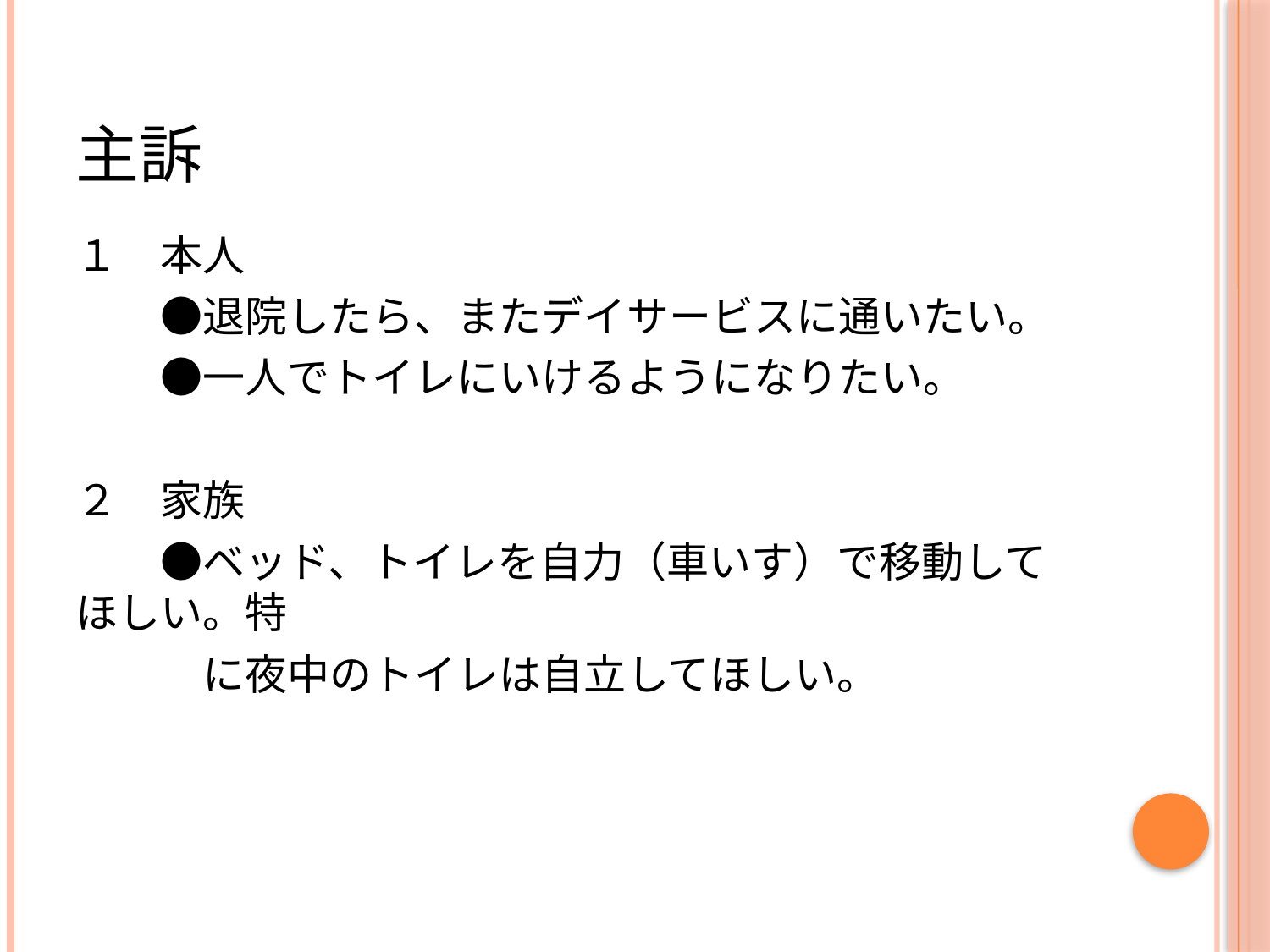

# 主訴
１　本人
　　●退院したら、またデイサービスに通いたい。
　　●一人でトイレにいけるようになりたい。

２　家族
　　●ベッド、トイレを自力（車いす）で移動してほしい。特
　　　に夜中のトイレは自立してほしい。